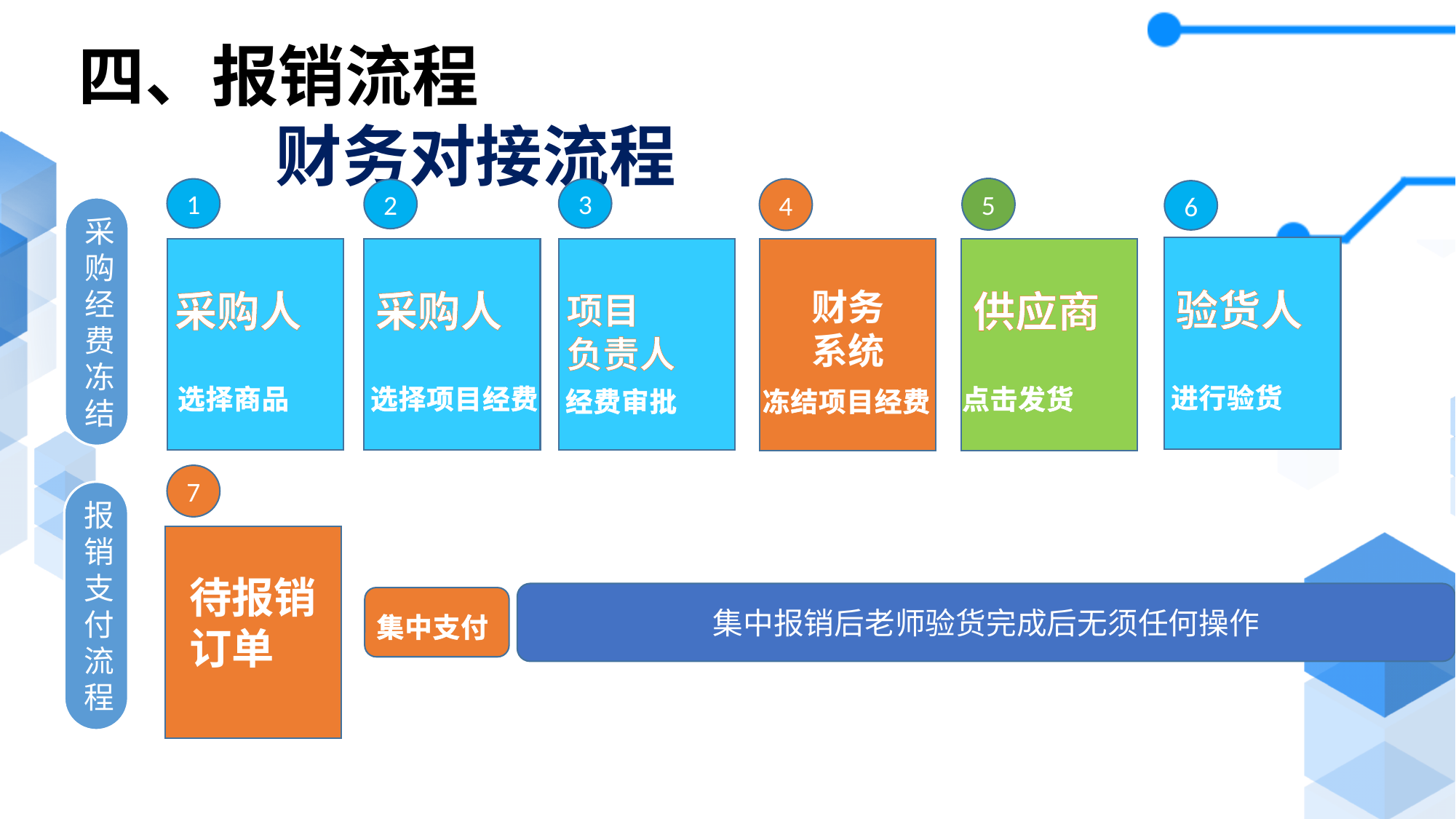

四、报销流程
            财务对接流程
5
1
3
4
2
6
采购经费冻结

验货人
采购人
采购人
财务系统
供应商
项目
负责人
进行验货
选择商品
选择项目经费
点击发货
经费审批
冻结项目经费
7
报销支付流程

待报销订单
集中报销后老师验货完成后无须任何操作

集中支付